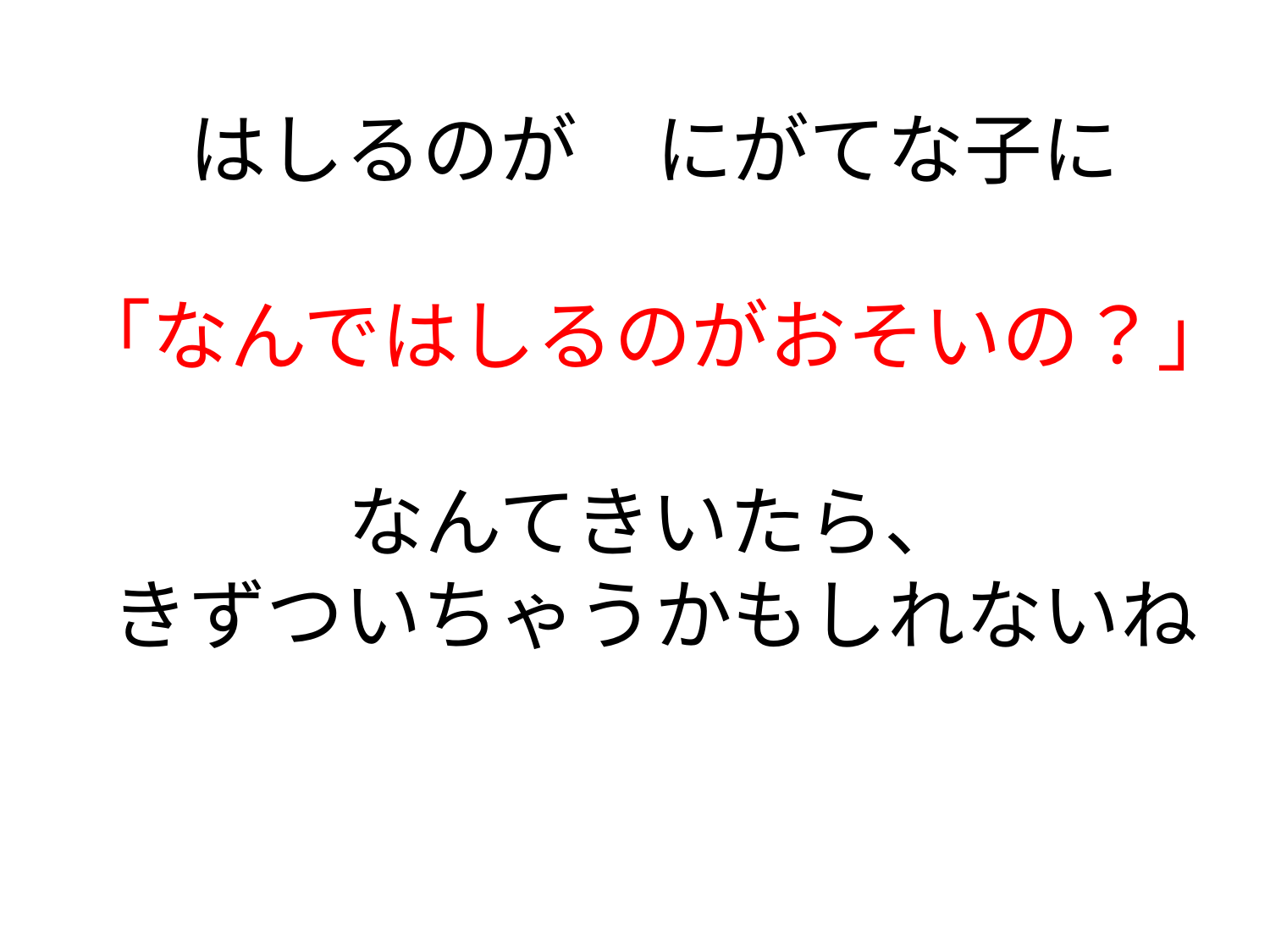

# はしるのが　にがてな子に 「なんではしるのがおそいの？」 なんてきいたら、 きずついちゃうかもしれないね